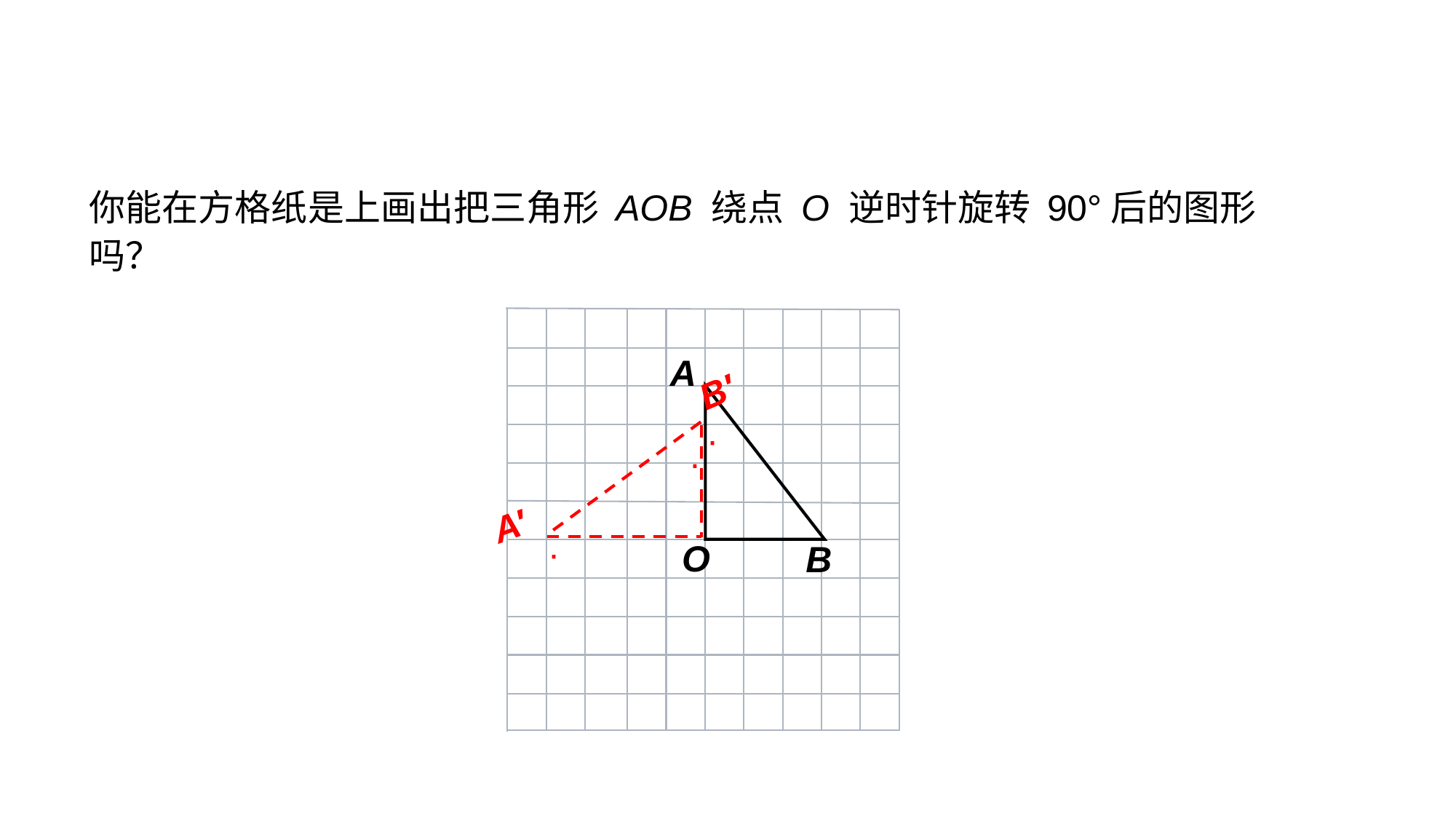

你能在方格纸是上画出把三角形 AOB 绕点 O 逆时针旋转 90°后的图形吗？
A

.
O
B
.
A′
.
B′